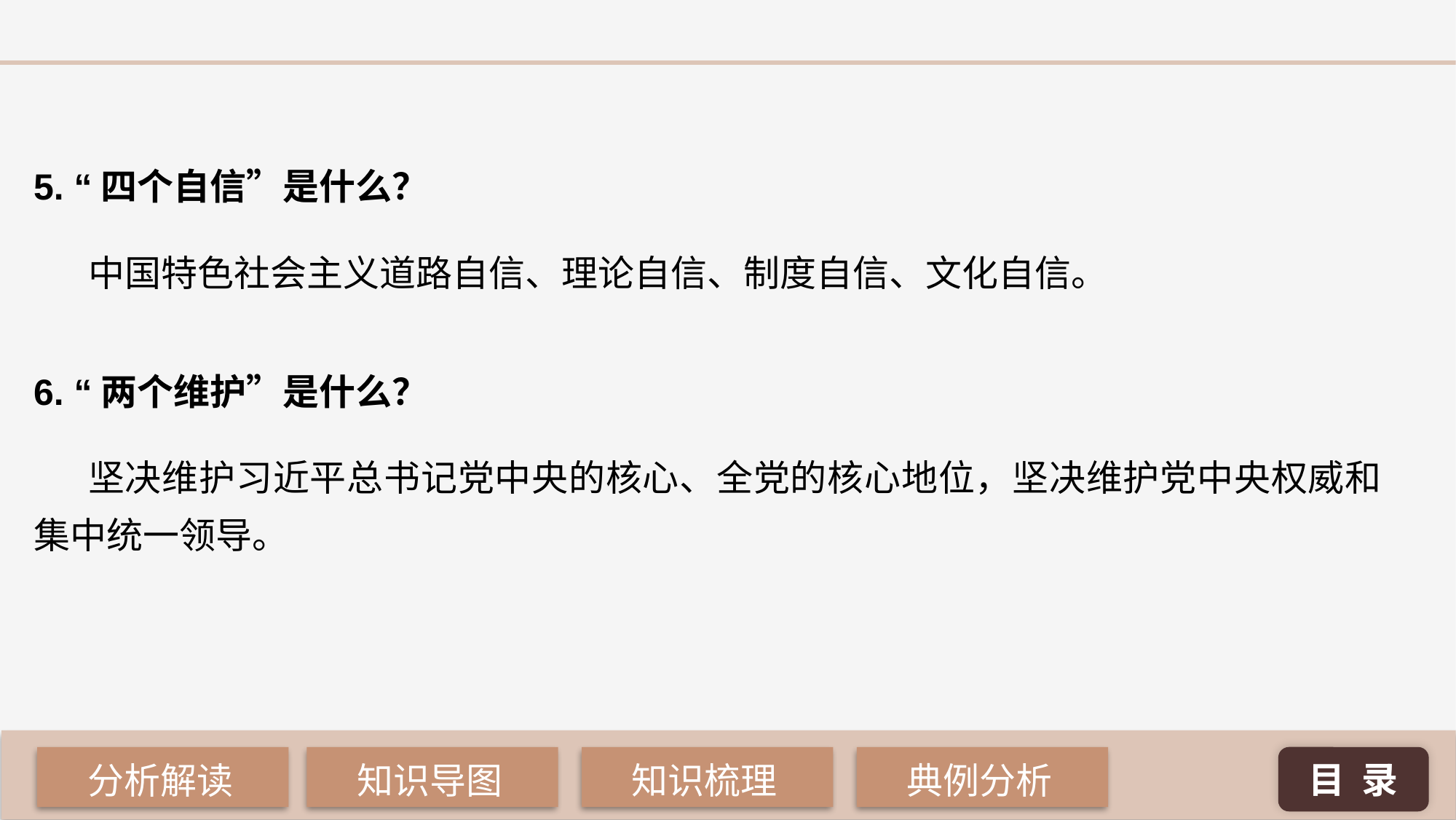

5. “四个自信”是什么？
中国特色社会主义道路自信、理论自信、制度自信、文化自信。
6. “两个维护”是什么？
坚决维护习近平总书记党中央的核心、全党的核心地位，坚决维护党中央权威和集中统一领导。